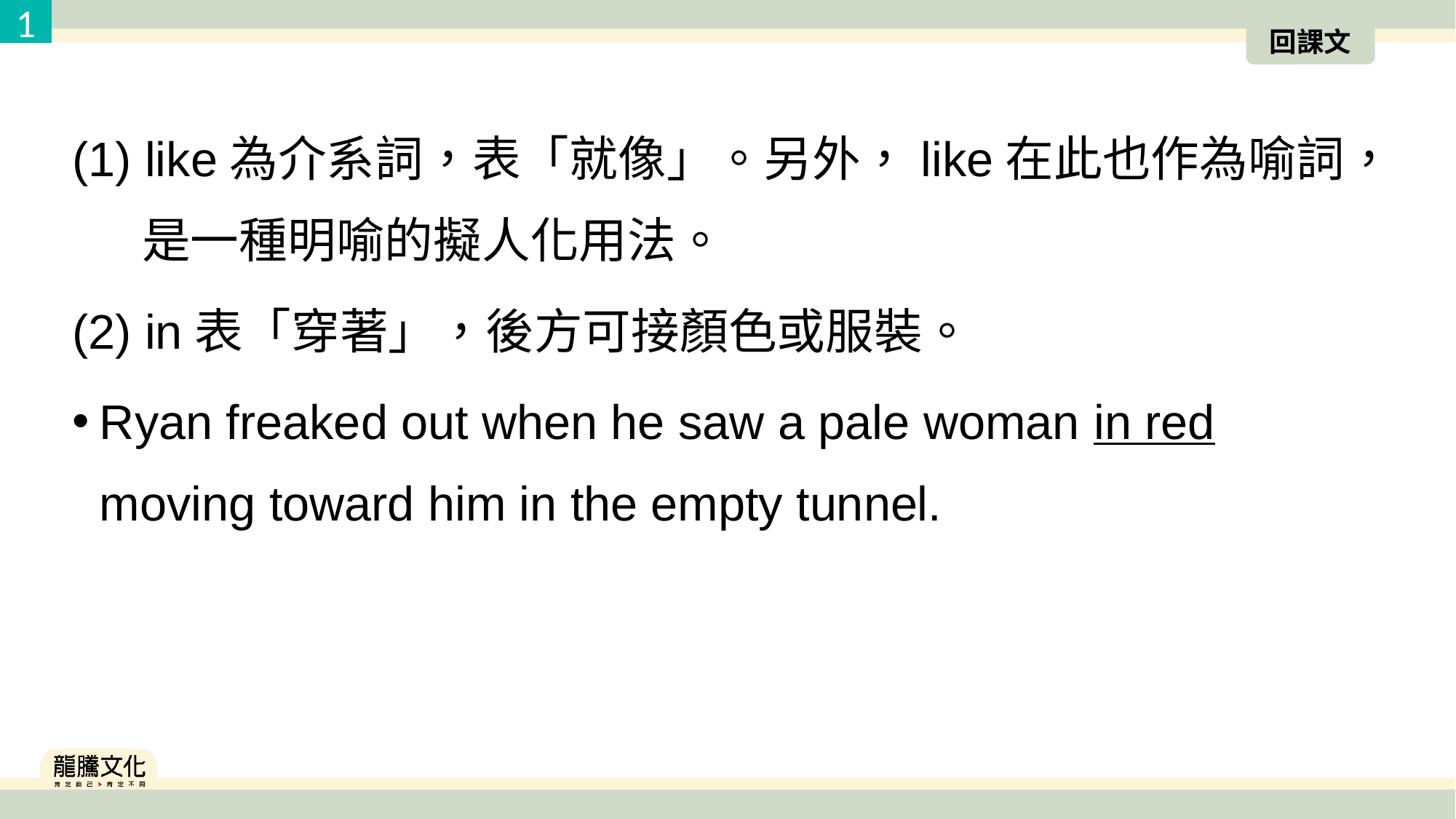

1
回課文
(1) like為介系詞，表「就像」。另外，like在此也作為喻詞，是一種明喻的擬人化用法。
(2) in表「穿著」，後方可接顏色或服裝。
Ryan freaked out when he saw a pale woman in red moving toward him in the empty tunnel.